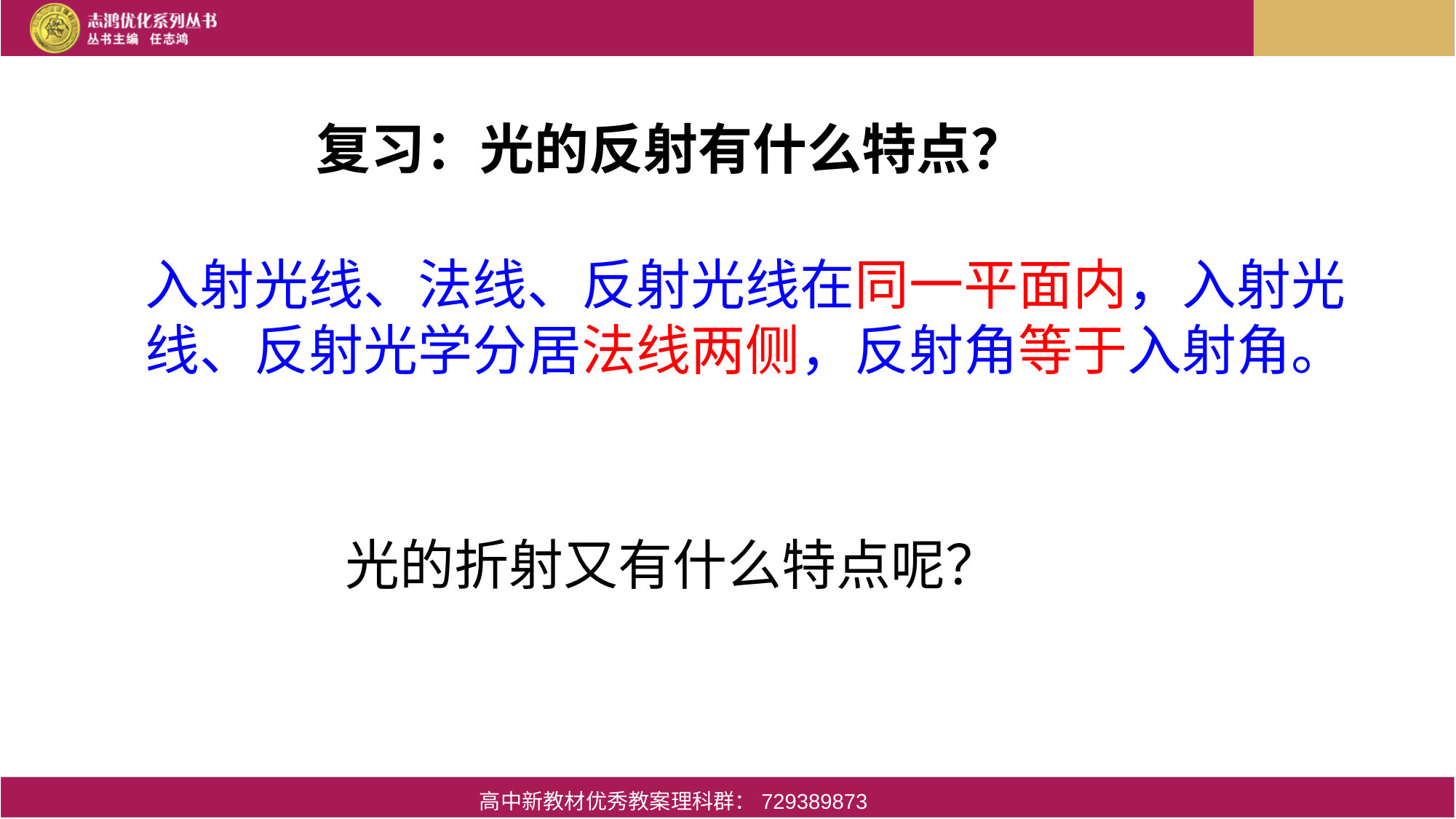

复习：光的反射有什么特点？
入射光线、法线、反射光线在同一平面内，入射光线、反射光学分居法线两侧，反射角等于入射角。
光的折射又有什么特点呢？